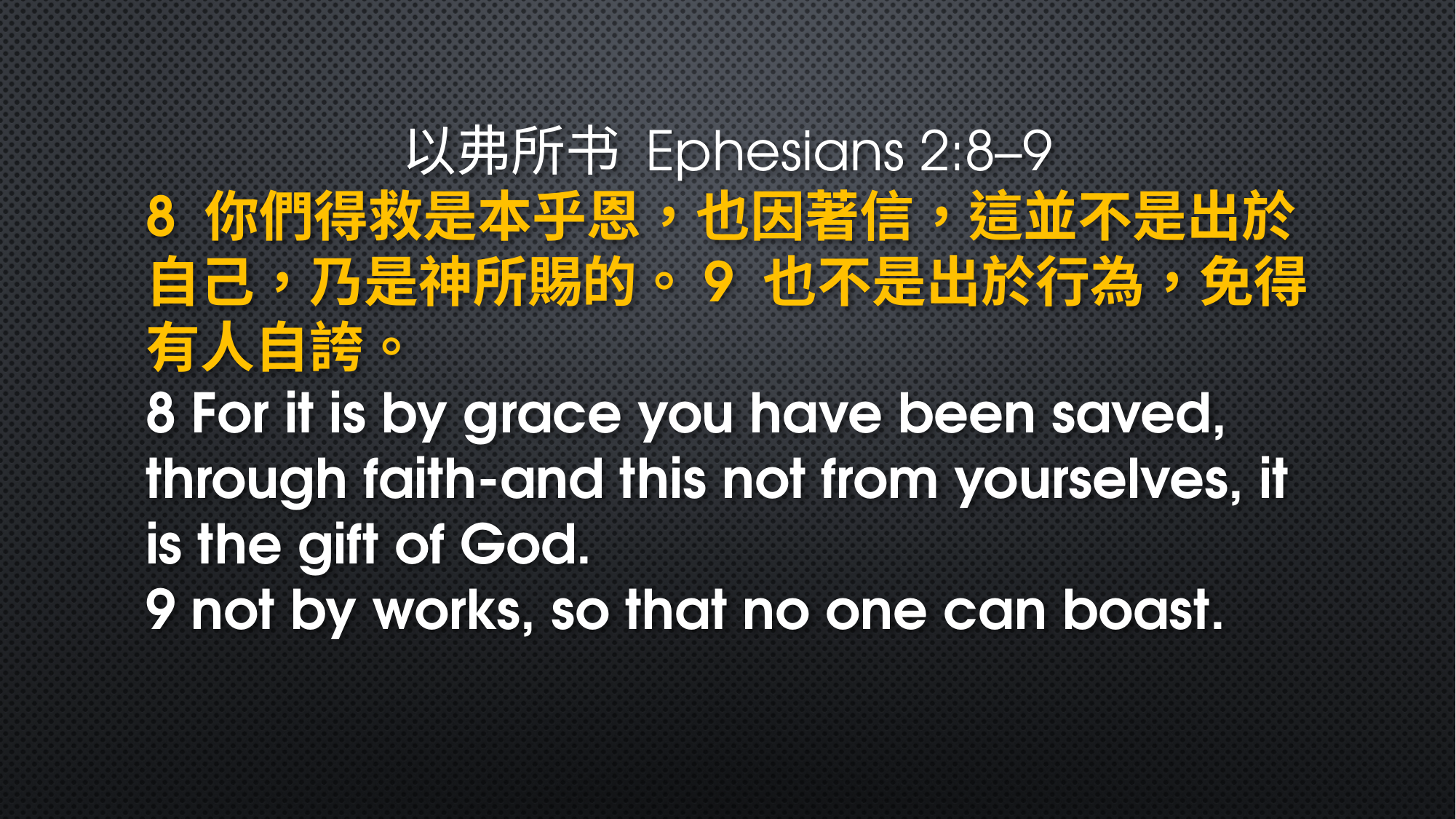

以弗所书 Ephesians 2:8–9
8 你們得救是本乎恩，也因著信，這並不是出於自己，乃是神所賜的。9 也不是出於行為，免得有人自誇。
8 For it is by grace you have been saved, through faith-and this not from yourselves, it is the gift of God.
9 not by works, so that no one can boast.